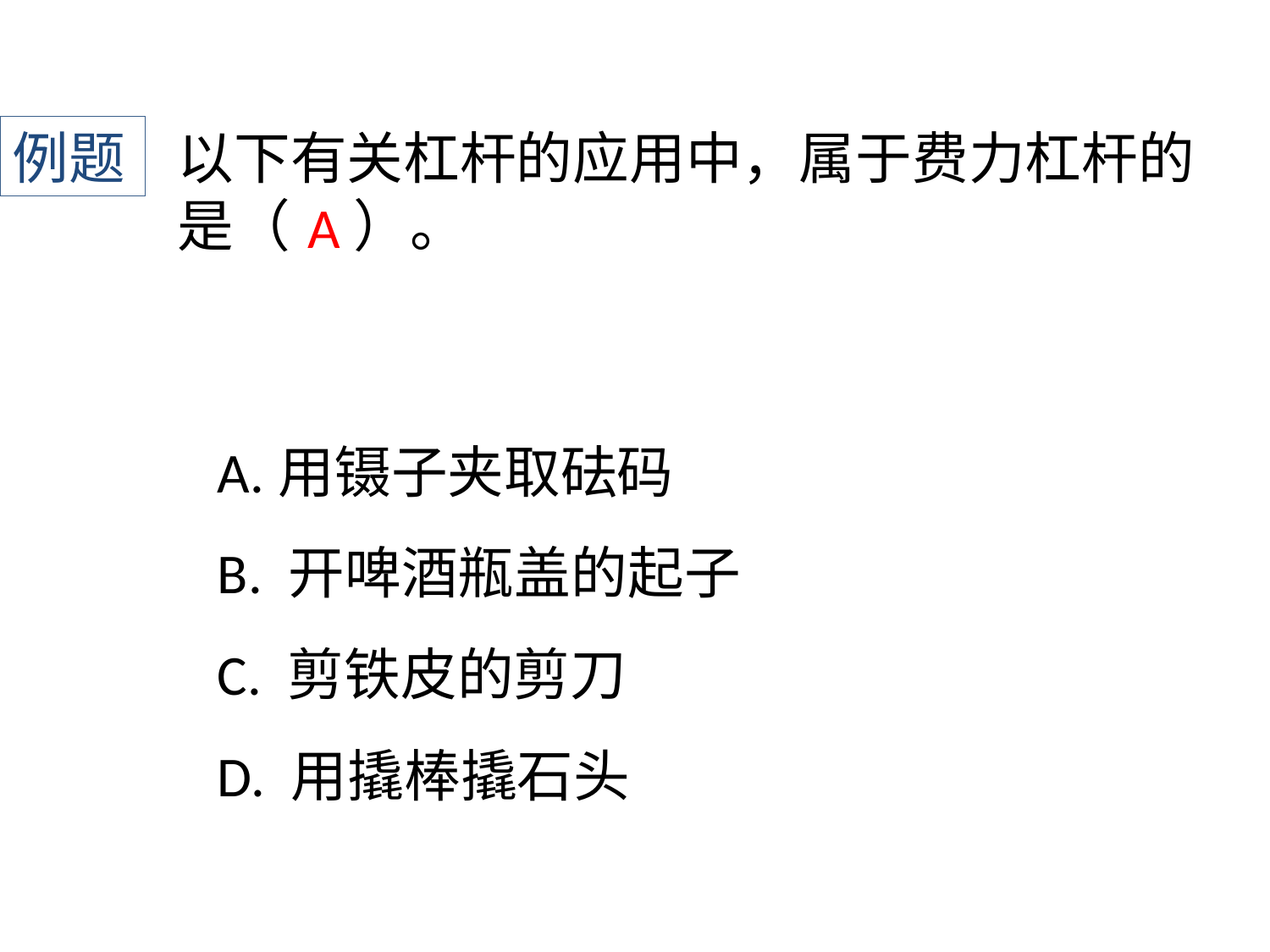

例题
以下有关杠杆的应用中，属于费力杠杆的是（     ）。
A
A.用镊子夹取砝码
B. 开啤酒瓶盖的起子
C. 剪铁皮的剪刀
D. 用撬棒撬石头